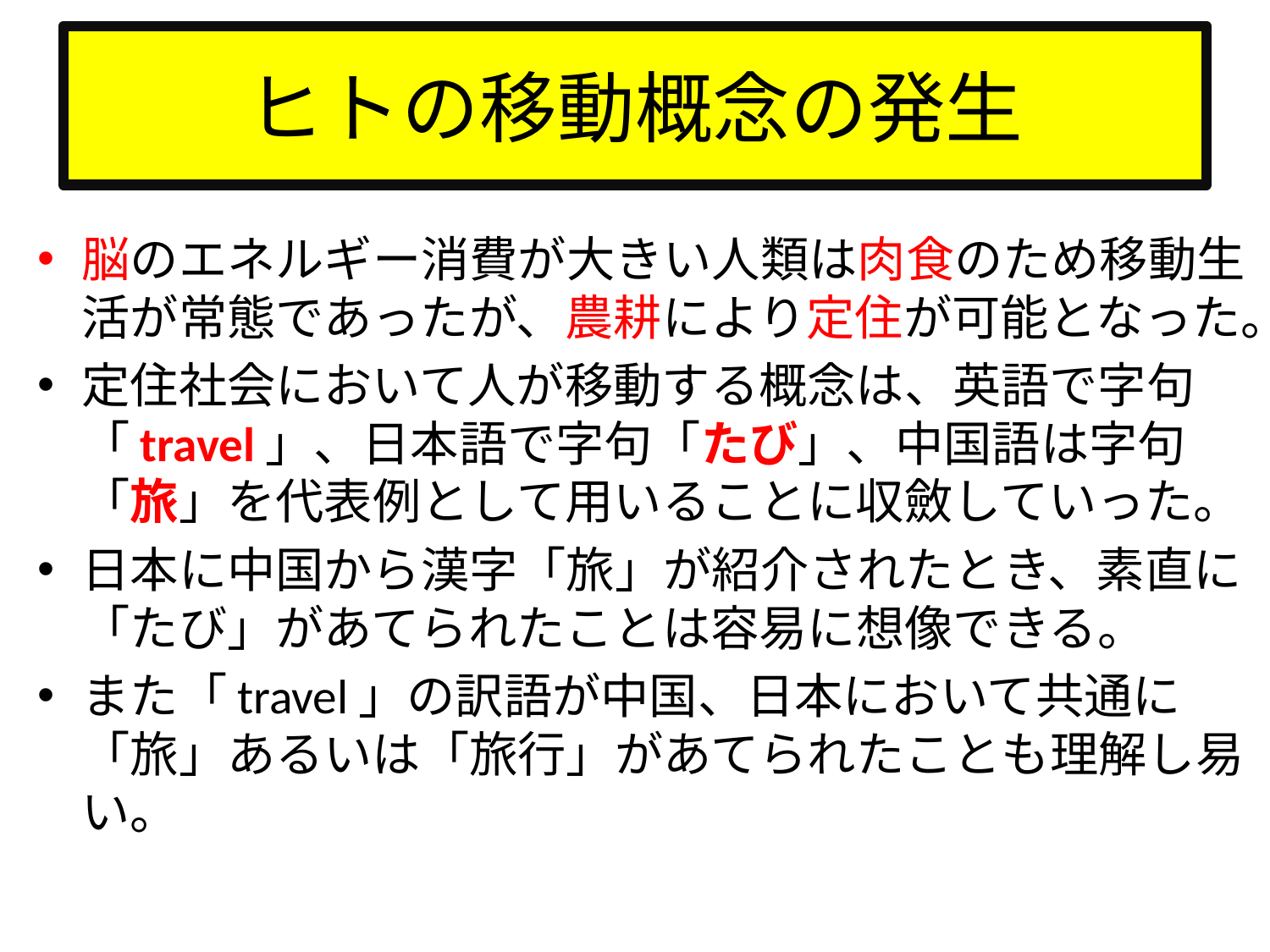

# ヒトの移動概念の発生
脳のエネルギー消費が大きい人類は肉食のため移動生活が常態であったが、農耕により定住が可能となった。
定住社会において人が移動する概念は、英語で字句「travel」、日本語で字句「たび」、中国語は字句「旅」を代表例として用いることに収斂していった。
日本に中国から漢字「旅」が紹介されたとき、素直に「たび」があてられたことは容易に想像できる。
また「travel」の訳語が中国、日本において共通に「旅」あるいは「旅行」があてられたことも理解し易い。